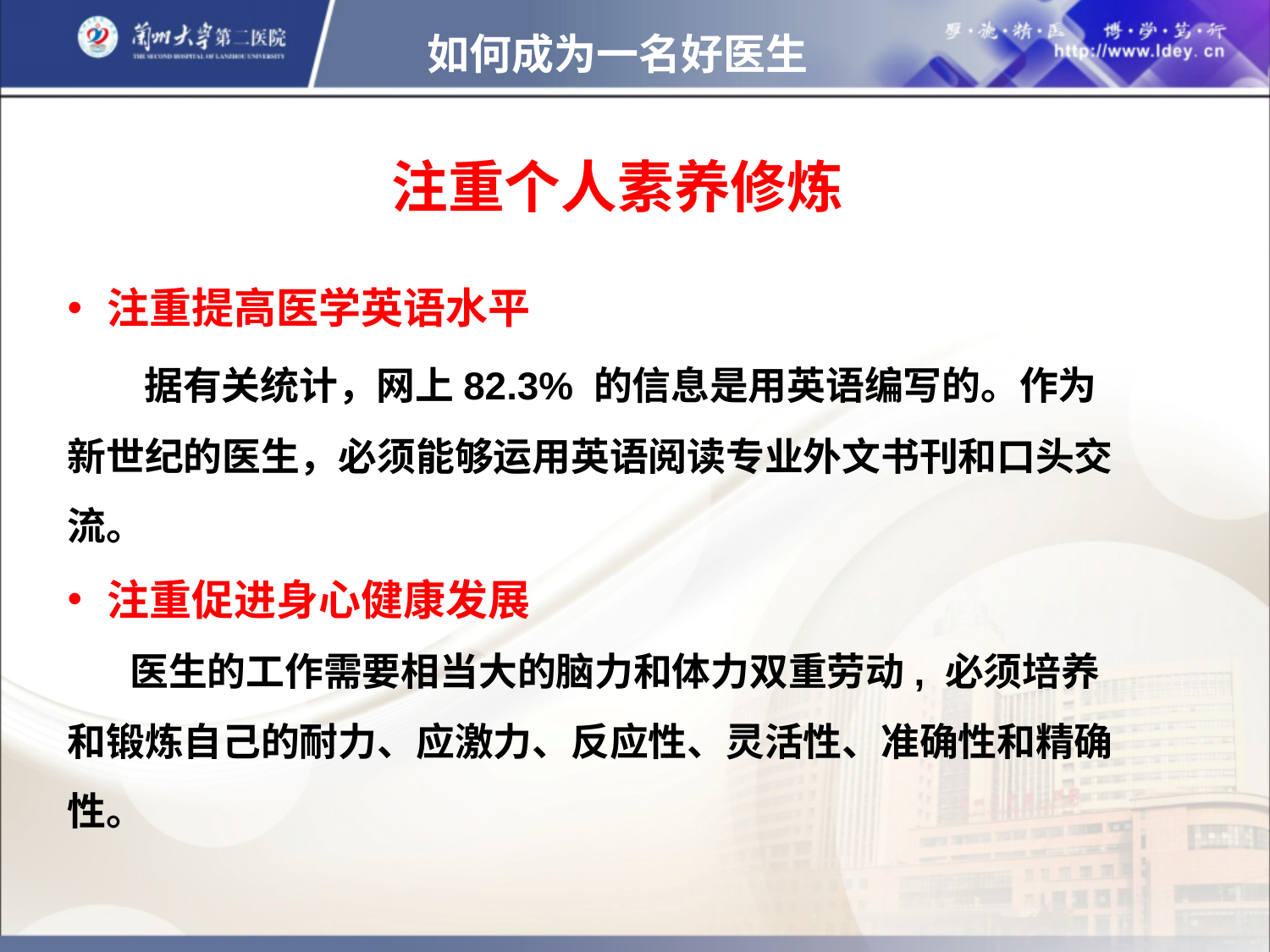

如何成为一名好医生
注重个人素养修炼

注重提高医学英语水平
       据有关统计，网上82.3% 的信息是用英语编写的。作为新世纪的医生，必须能够运用英语阅读专业外文书刊和口头交流。
注重促进身心健康发展
      医生的工作需要相当大的脑力和体力双重劳动, 必须培养和锻炼自己的耐力、应激力、反应性、灵活性、准确性和精确性。